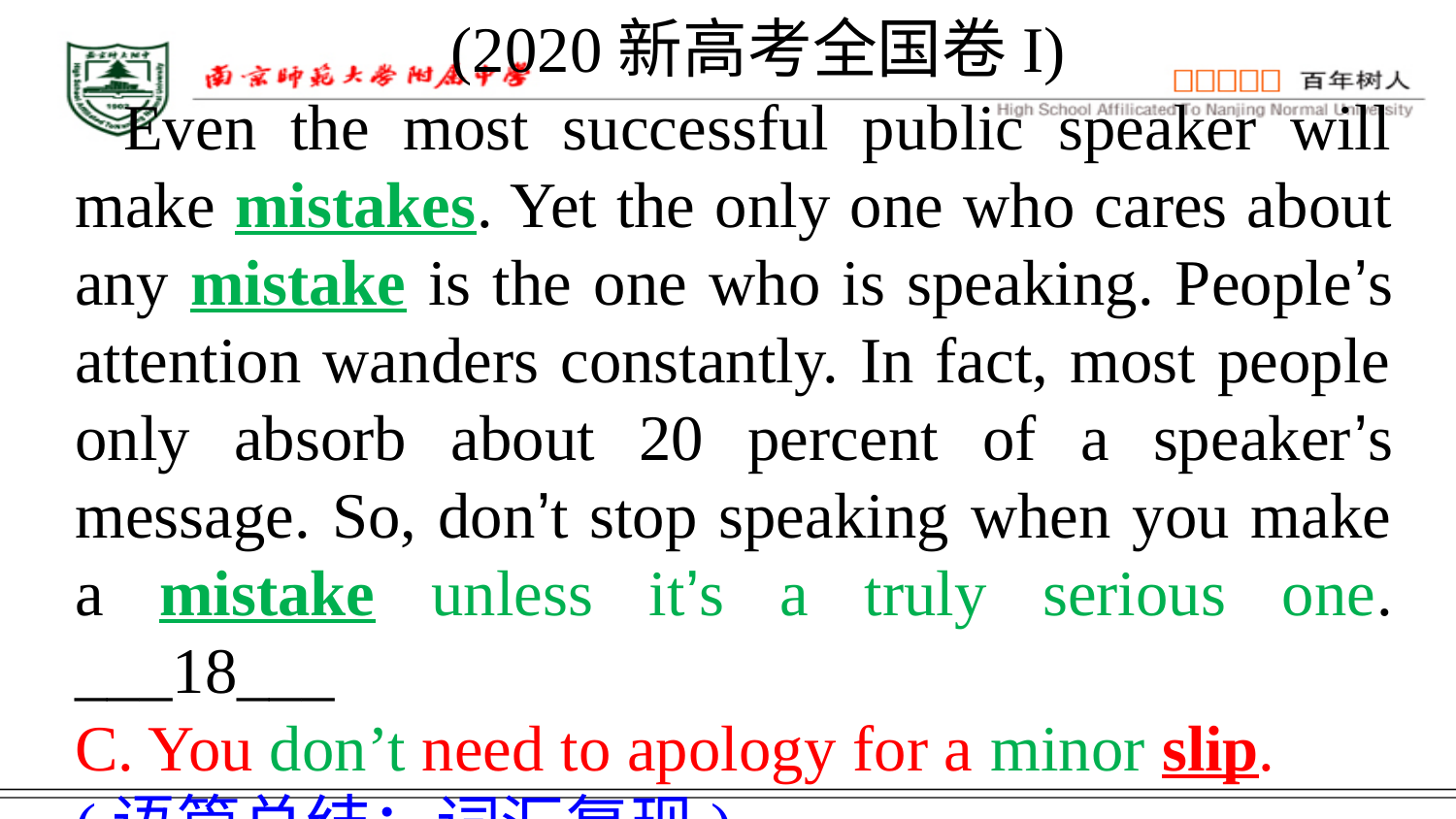

(2020新高考全国卷I)
Even the most successful public speaker will make mistakes. Yet the only one who cares about any mistake is the one who is speaking. People’s attention wanders constantly. In fact, most people only absorb about 20 percent of a speaker’s message. So, don’t stop speaking when you make a mistake unless it’s a truly serious one. ___18___
C. You don’t need to apology for a minor slip.
(语篇总结；词汇复现)